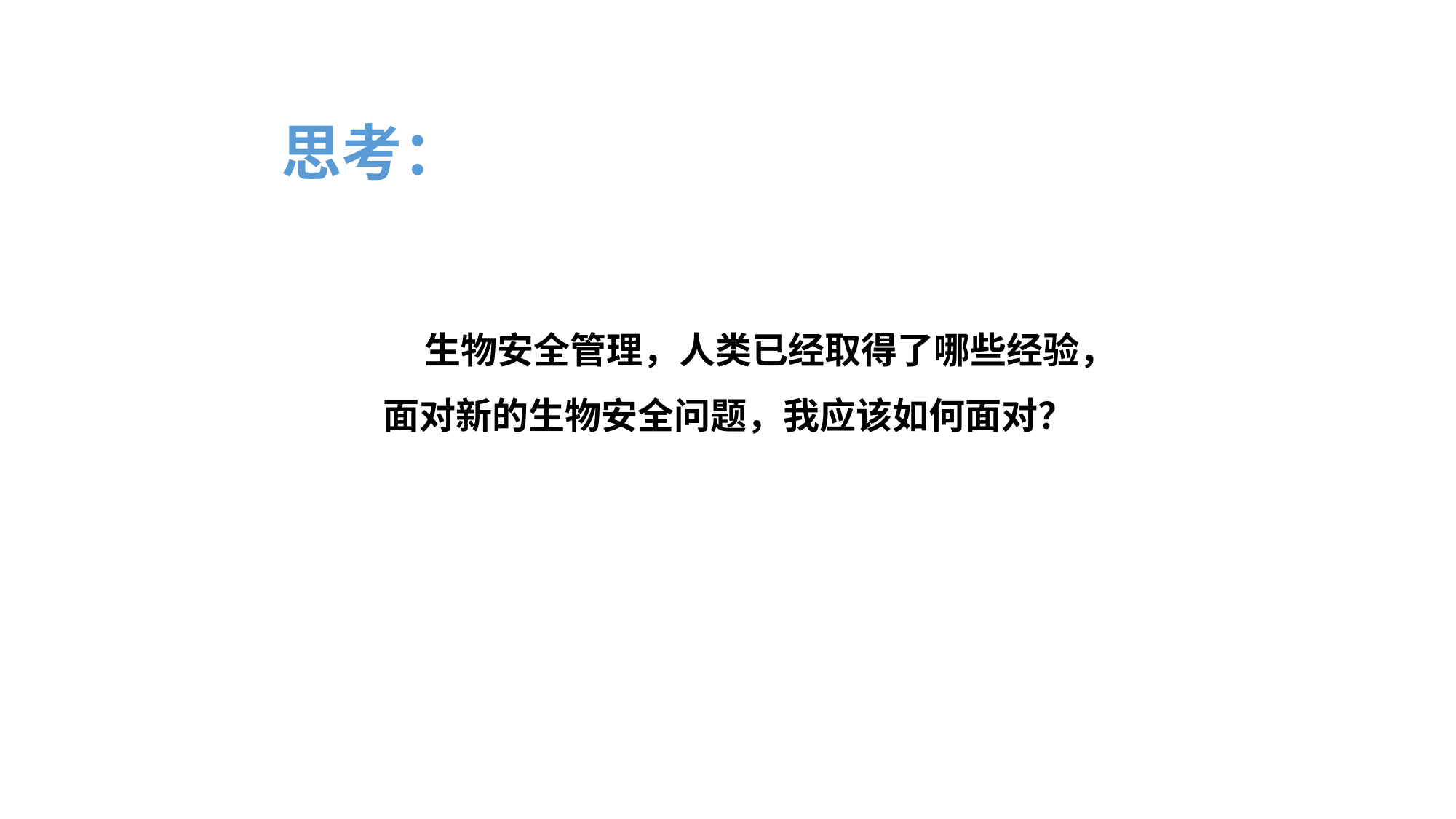

思考：
    生物安全管理，人类已经取得了哪些经验，面对新的生物安全问题，我应该如何面对？